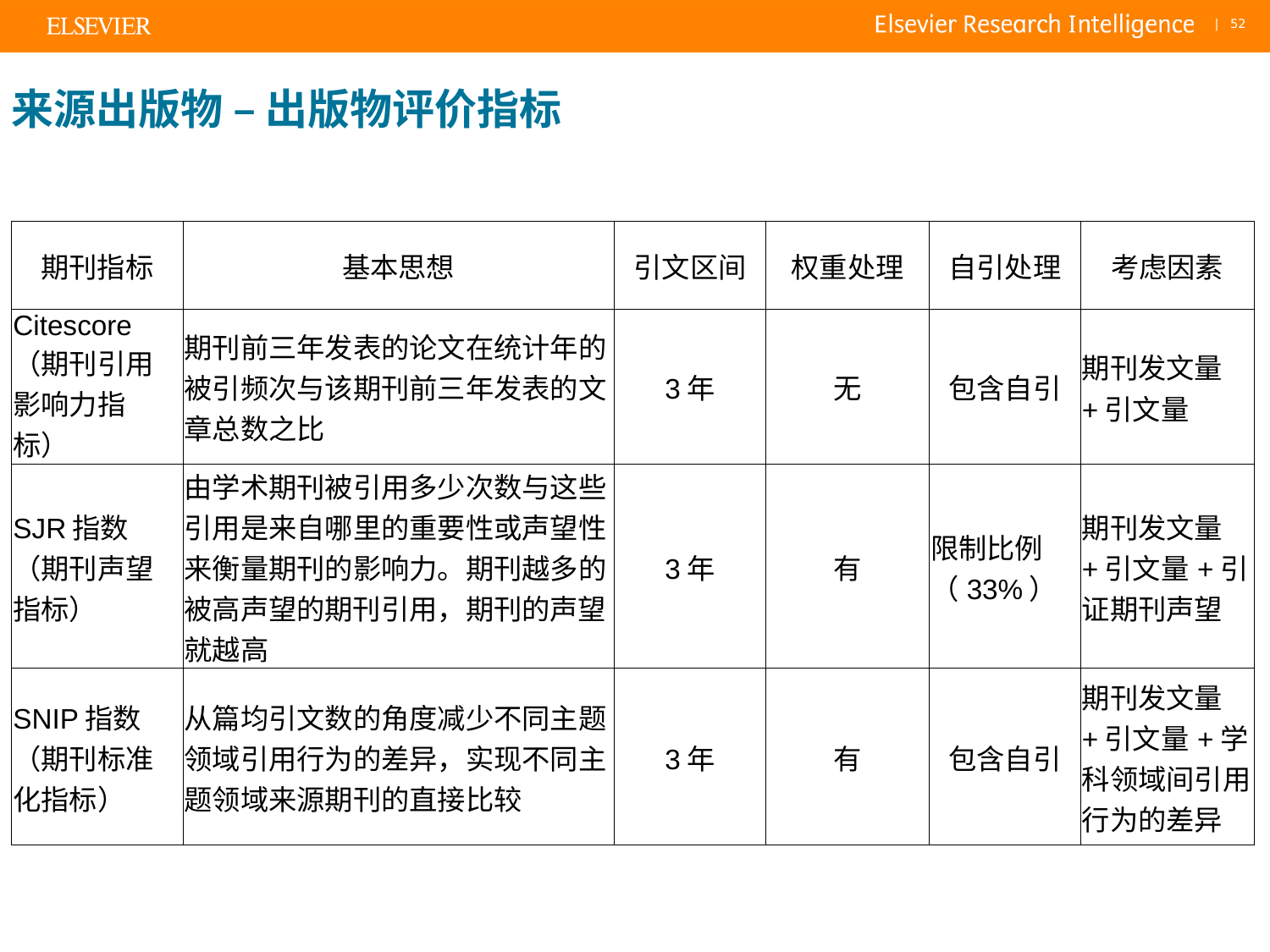

来源出版物 – 出版物评价指标
| 期刊指标 | 基本思想 | 引文区间 | 权重处理 | 自引处理 | 考虑因素 |
| --- | --- | --- | --- | --- | --- |
| Citescore （期刊引用影响力指标） | 期刊前三年发表的论文在统计年的被引频次与该期刊前三年发表的文章总数之比 | 3年 | 无 | 包含自引 | 期刊发文量+引文量 |
| SJR指数 （期刊声望指标） | 由学术期刊被引用多少次数与这些引用是来自哪里的重要性或声望性来衡量期刊的影响力。期刊越多的被高声望的期刊引用，期刊的声望就越高 | 3年 | 有 | 限制比例（33%） | 期刊发文量+引文量+引证期刊声望 |
| SNIP指数（期刊标准化指标） | 从篇均引文数的角度减少不同主题领域引用行为的差异，实现不同主题领域来源期刊的直接比较 | 3年 | 有 | 包含自引 | 期刊发文量+引文量+学科领域间引用行为的差异 |